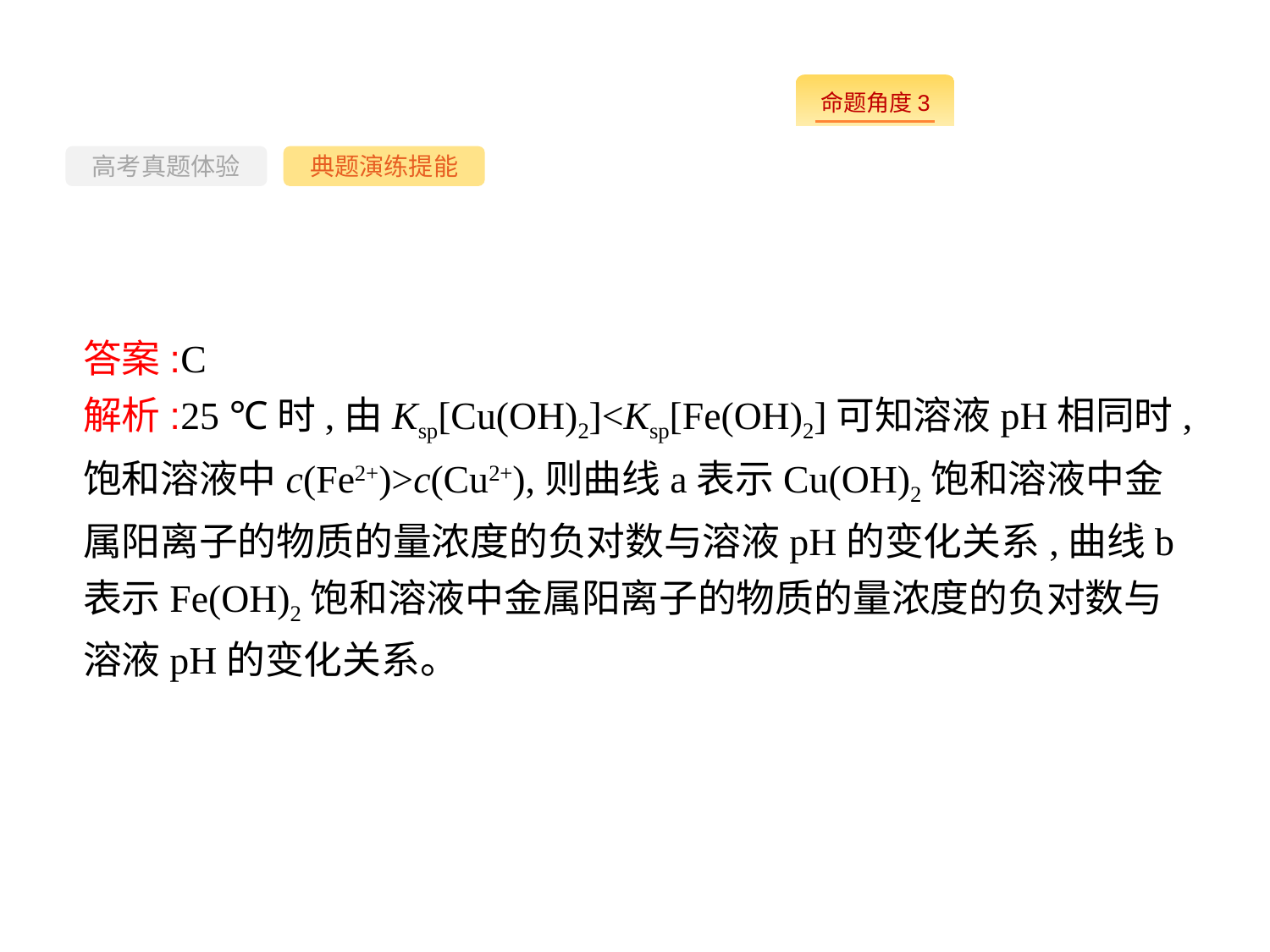

-69-
高考真题体验
典题演练提能
答案:C
解析:25 ℃时,由Ksp[Cu(OH)2]<Ksp[Fe(OH)2]可知溶液pH相同时,饱和溶液中c(Fe2+)>c(Cu2+),则曲线a表示Cu(OH)2饱和溶液中金属阳离子的物质的量浓度的负对数与溶液pH的变化关系,曲线b表示Fe(OH)2饱和溶液中金属阳离子的物质的量浓度的负对数与溶液pH的变化关系。